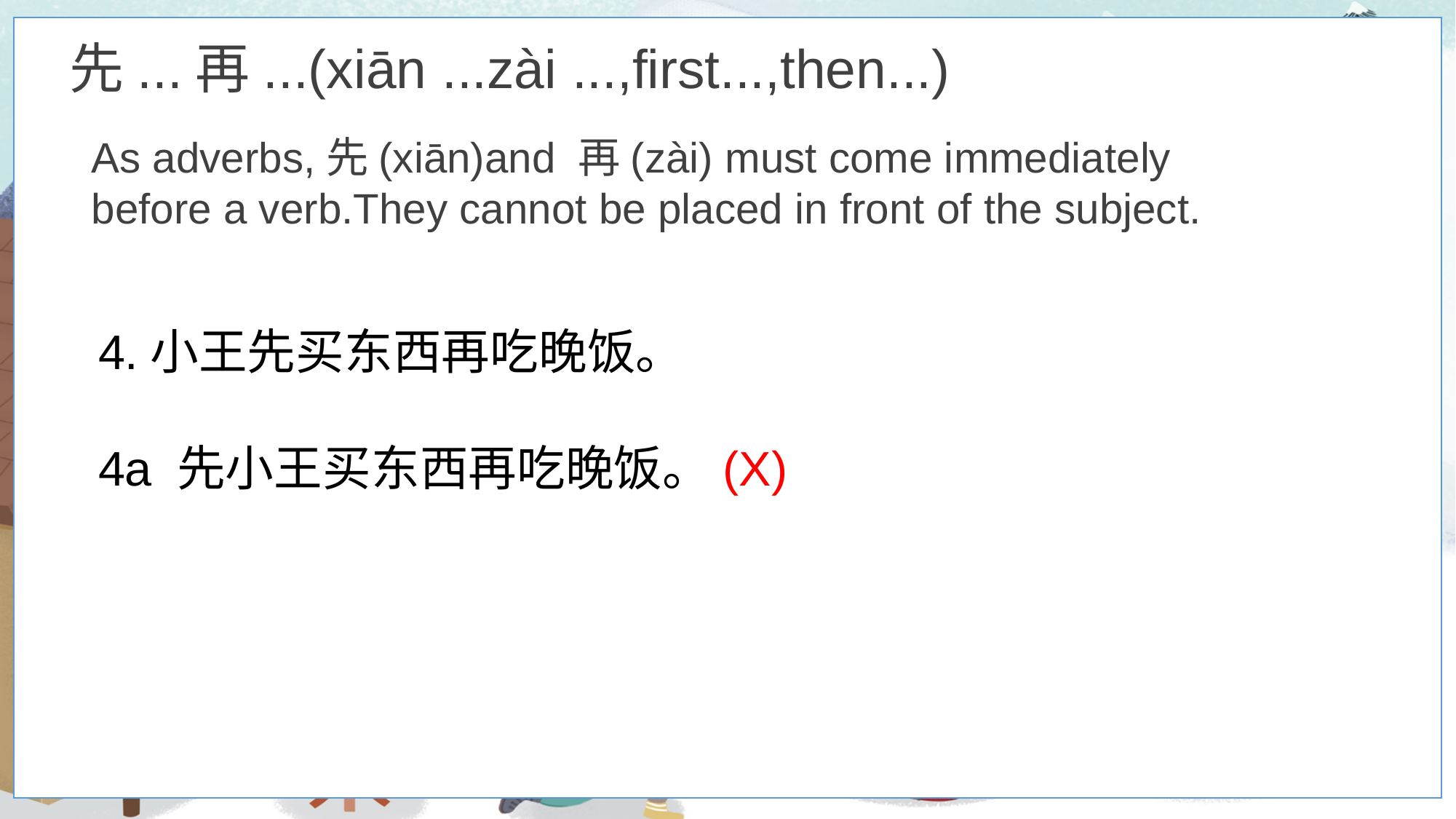

先...再...(xiān ...zài ...,first...,then...)
As adverbs,先(xiān)and 再(zài) must come immediately before a verb.They cannot be placed in front of the subject.
4.小王先买东西再吃晚饭。

4a 先小王买东西再吃晚饭。(X)